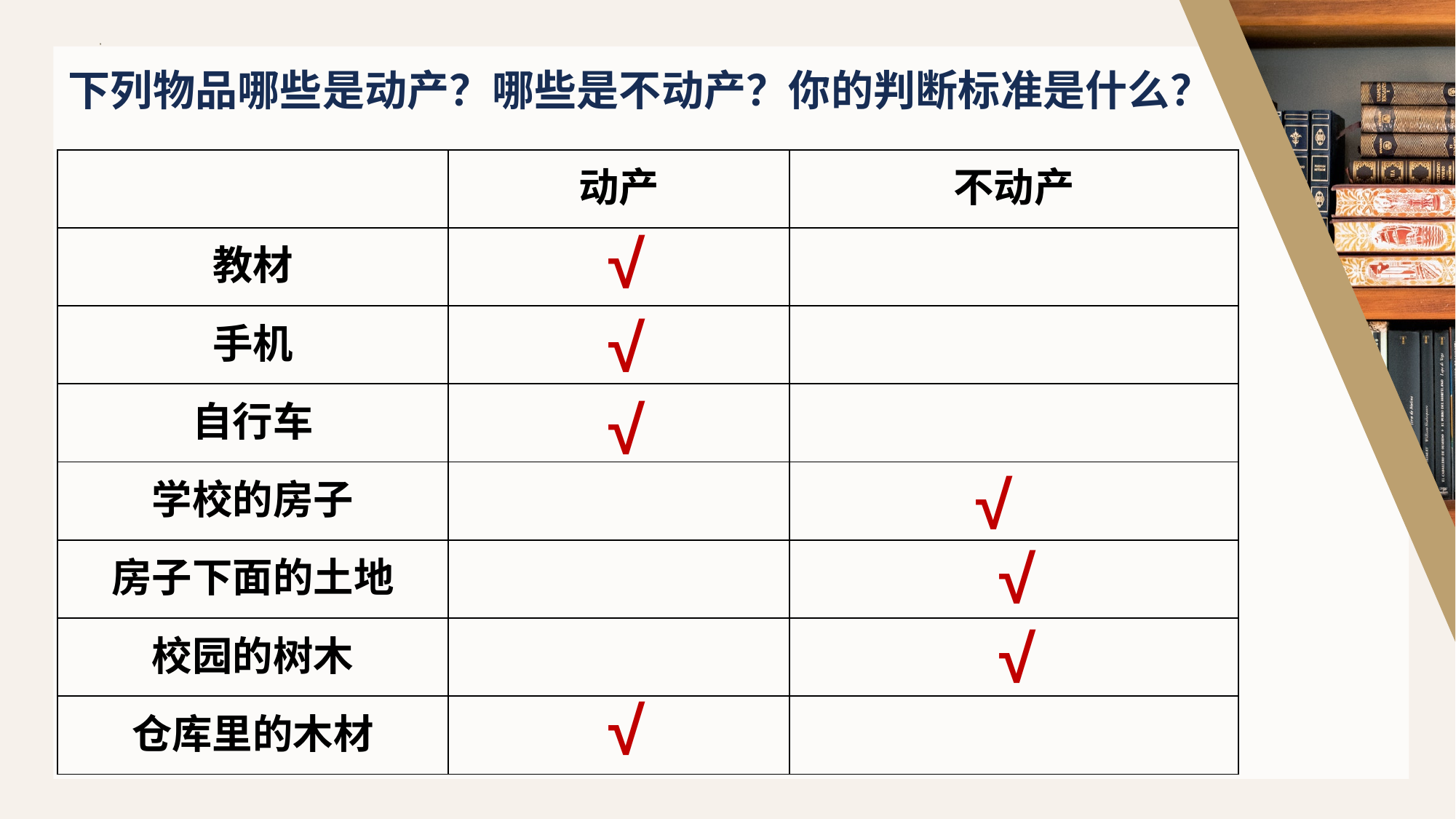

下列物品哪些是动产？哪些是不动产？你的判断标准是什么？
|  | 动产 | 不动产 |
| --- | --- | --- |
| 教材 |  |  |
| 手机 |  |  |
| 自行车 |  |  |
| 学校的房子 |  |  |
| 房子下面的土地 |  |  |
| 校园的树木 |  |  |
| 仓库里的木材 |  |  |
√
√
√
√
√
√
√